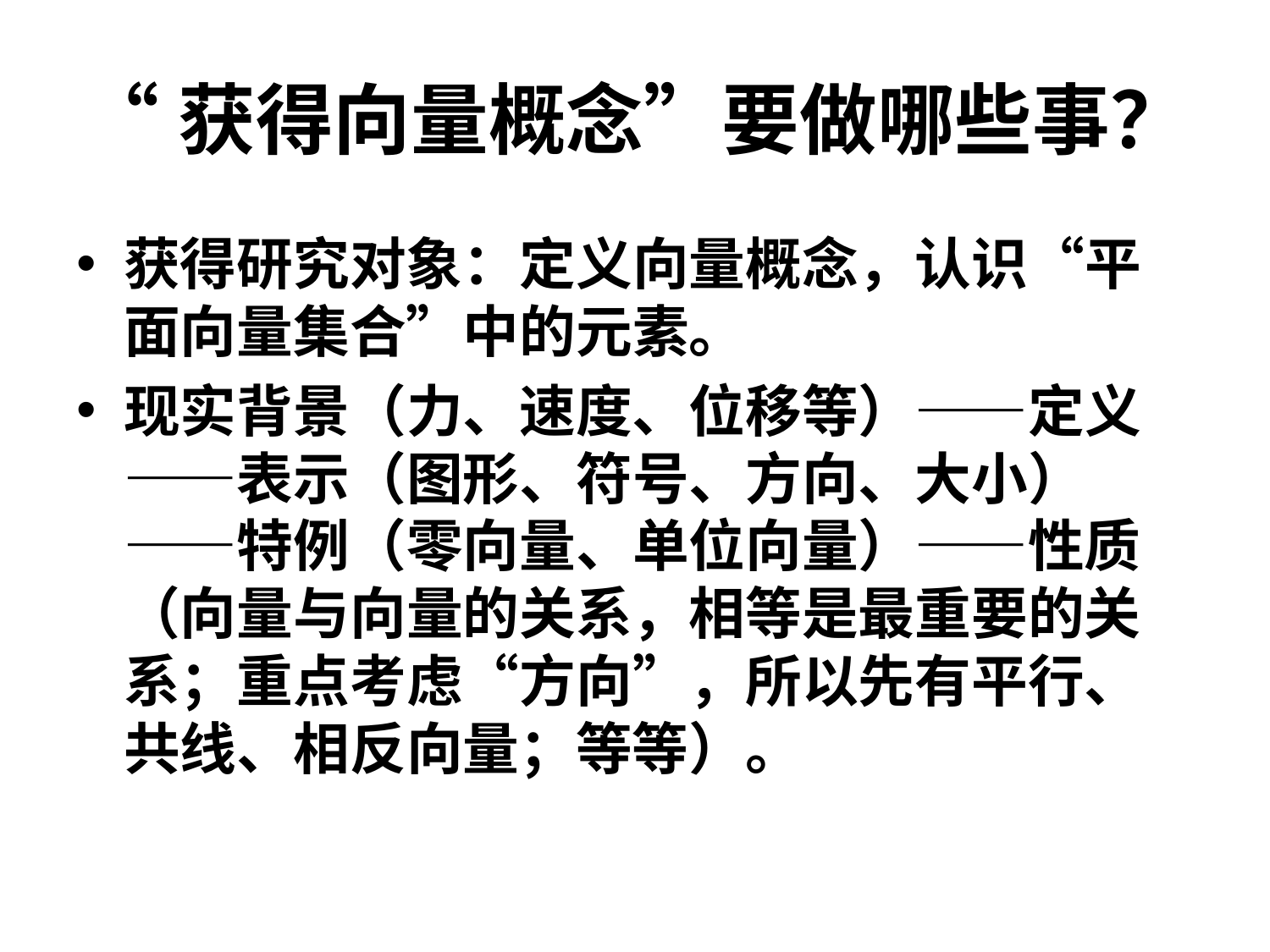

# “获得向量概念”要做哪些事？
获得研究对象：定义向量概念，认识“平面向量集合”中的元素。
现实背景（力、速度、位移等）——定义——表示（图形、符号、方向、大小）——特例（零向量、单位向量）——性质（向量与向量的关系，相等是最重要的关系；重点考虑“方向”，所以先有平行、共线、相反向量；等等）。